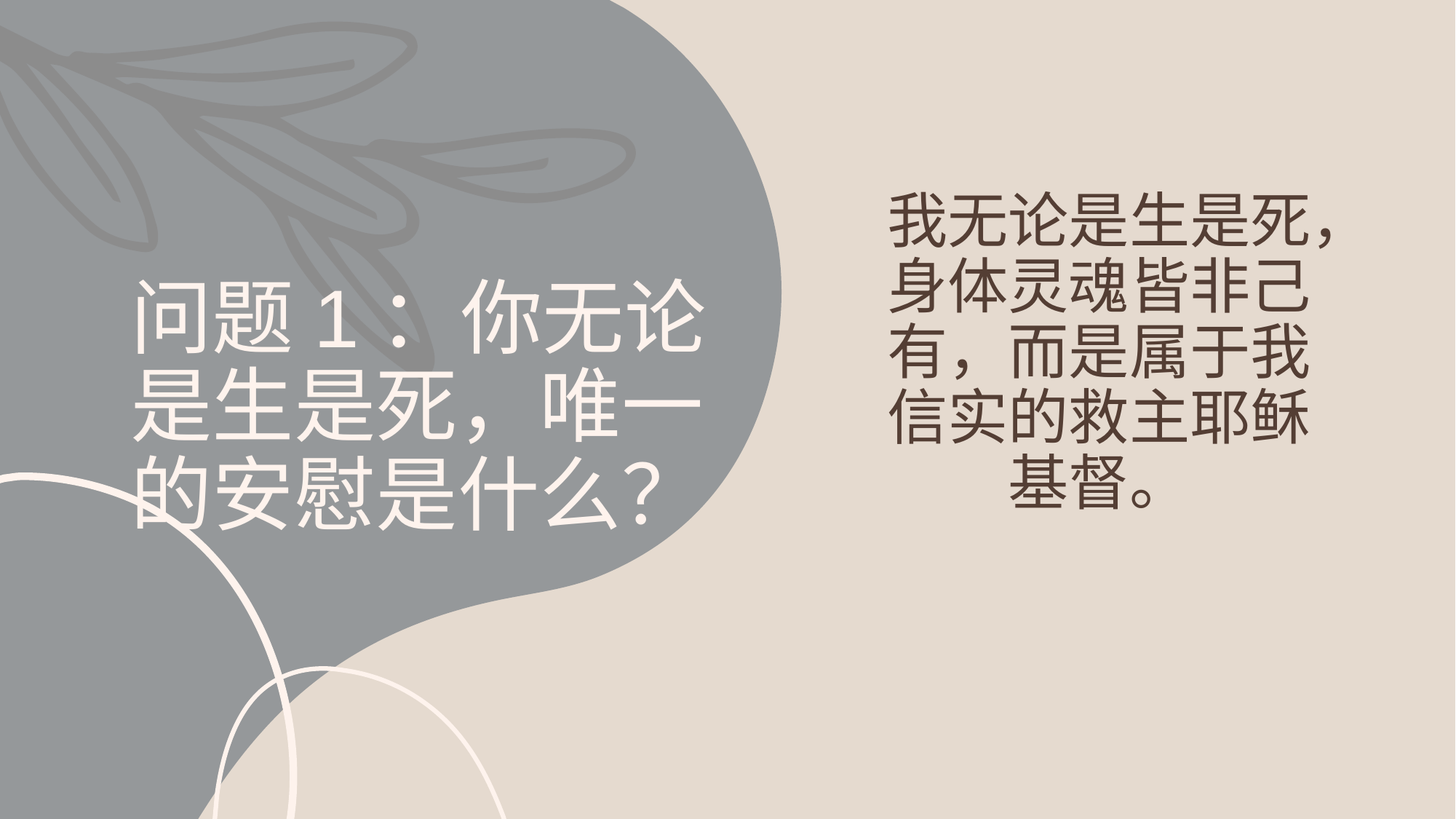

# 问题1：你无论是生是死，唯一的安慰是什么？
我无论是生是死，身体灵魂皆非己有，而是属于我信实的救主耶稣基督。